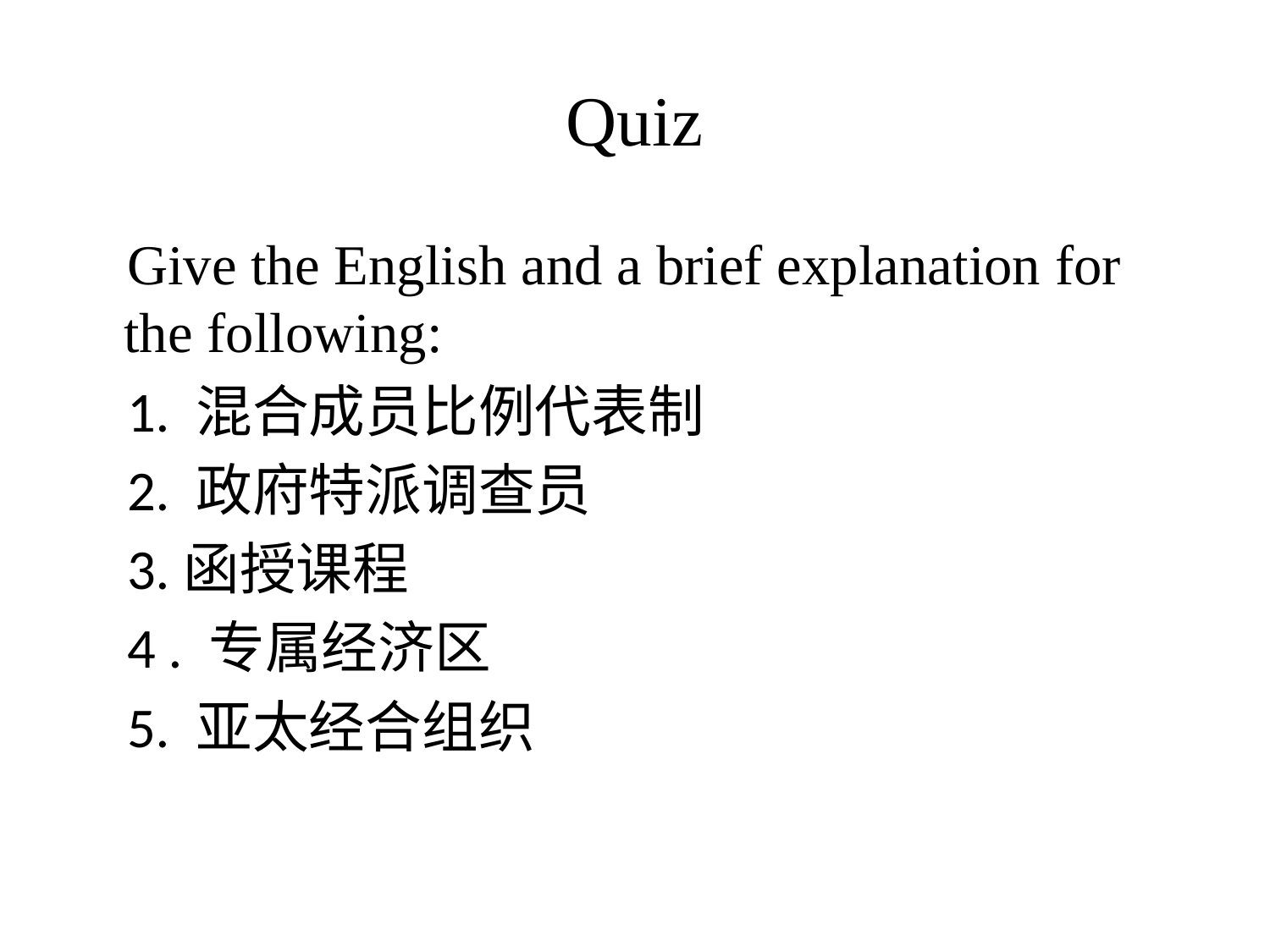

# Quiz
    Give the English and a brief explanation for the following:
    1. 混合成员比例代表制
    2. 政府特派调查员
    3.函授课程
    4 . 专属经济区
    5. 亚太经合组织